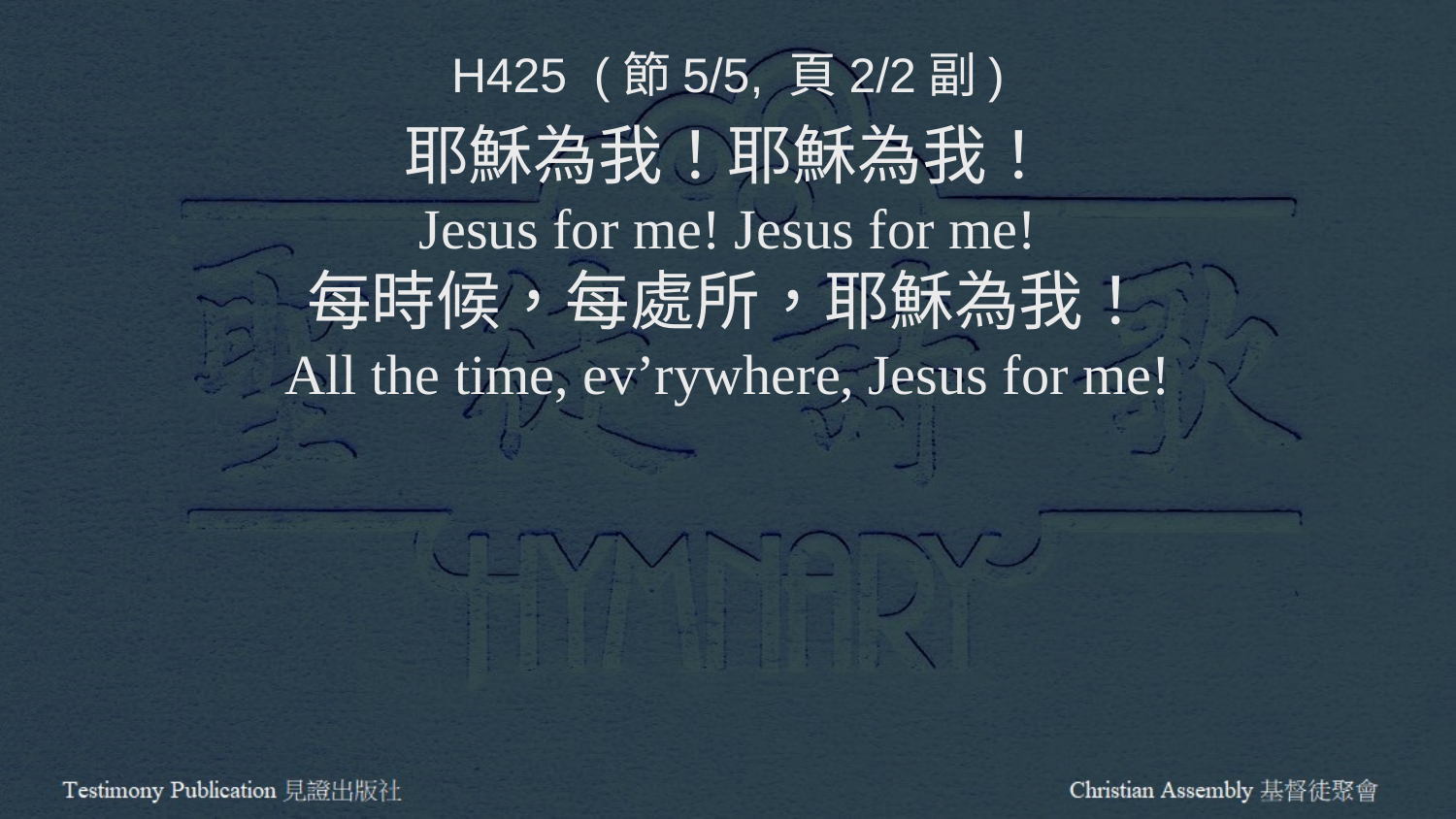

H425  (節5/5, 頁2/2副)
耶穌為我！耶穌為我！
Jesus for me! Jesus for me!
每時候，每處所，耶穌為我！
All the time, ev’rywhere, Jesus for me!